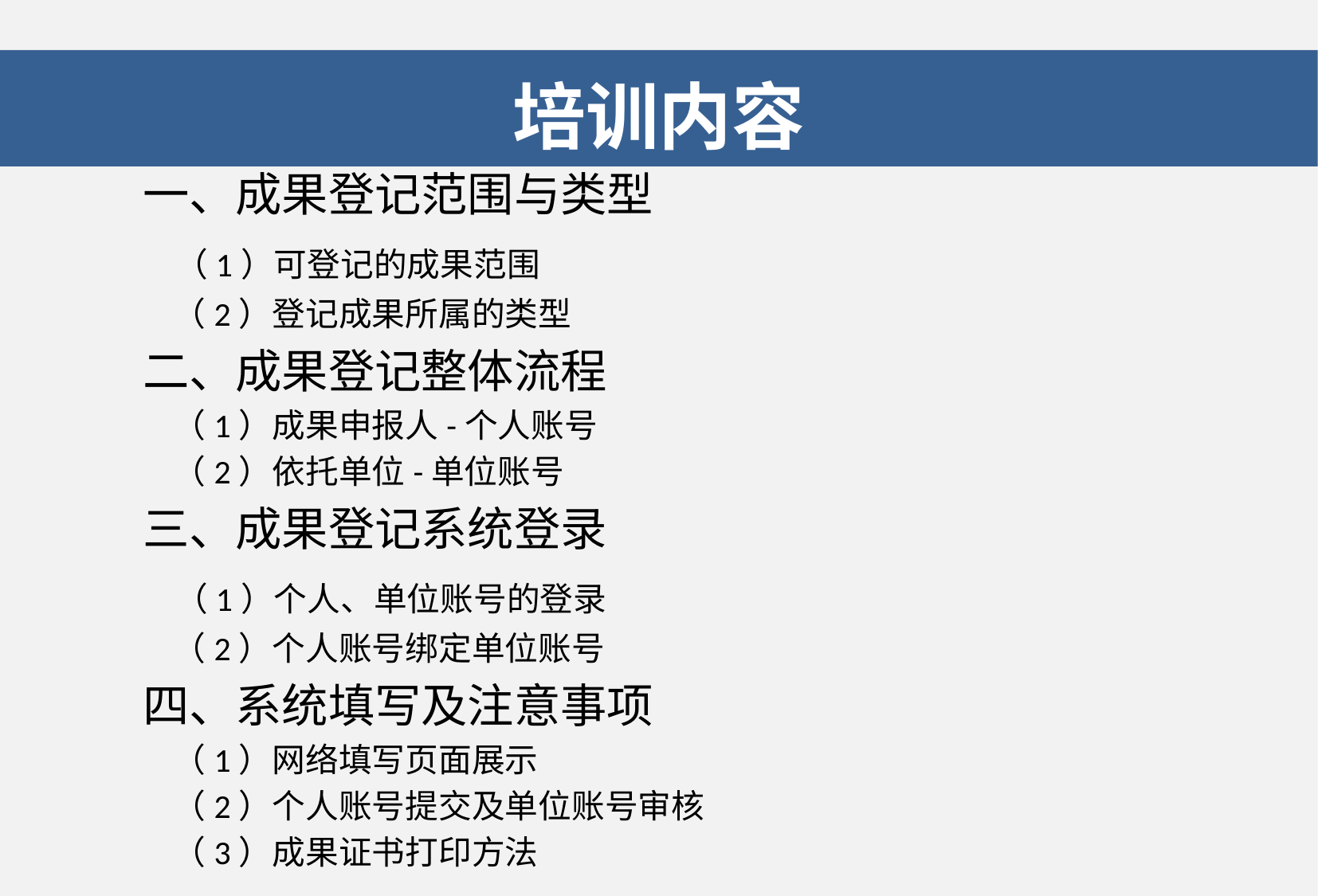

# 培训内容

一、成果登记范围与类型
  （1）可登记的成果范围
   （2）登记成果所属的类型
二、成果登记整体流程
   （1）成果申报人-个人账号
   （2）依托单位-单位账号
三、成果登记系统登录
  （1）个人、单位账号的登录
   （2）个人账号绑定单位账号
四、系统填写及注意事项
   （1）网络填写页面展示
   （2）个人账号提交及单位账号审核
   （3）成果证书打印方法